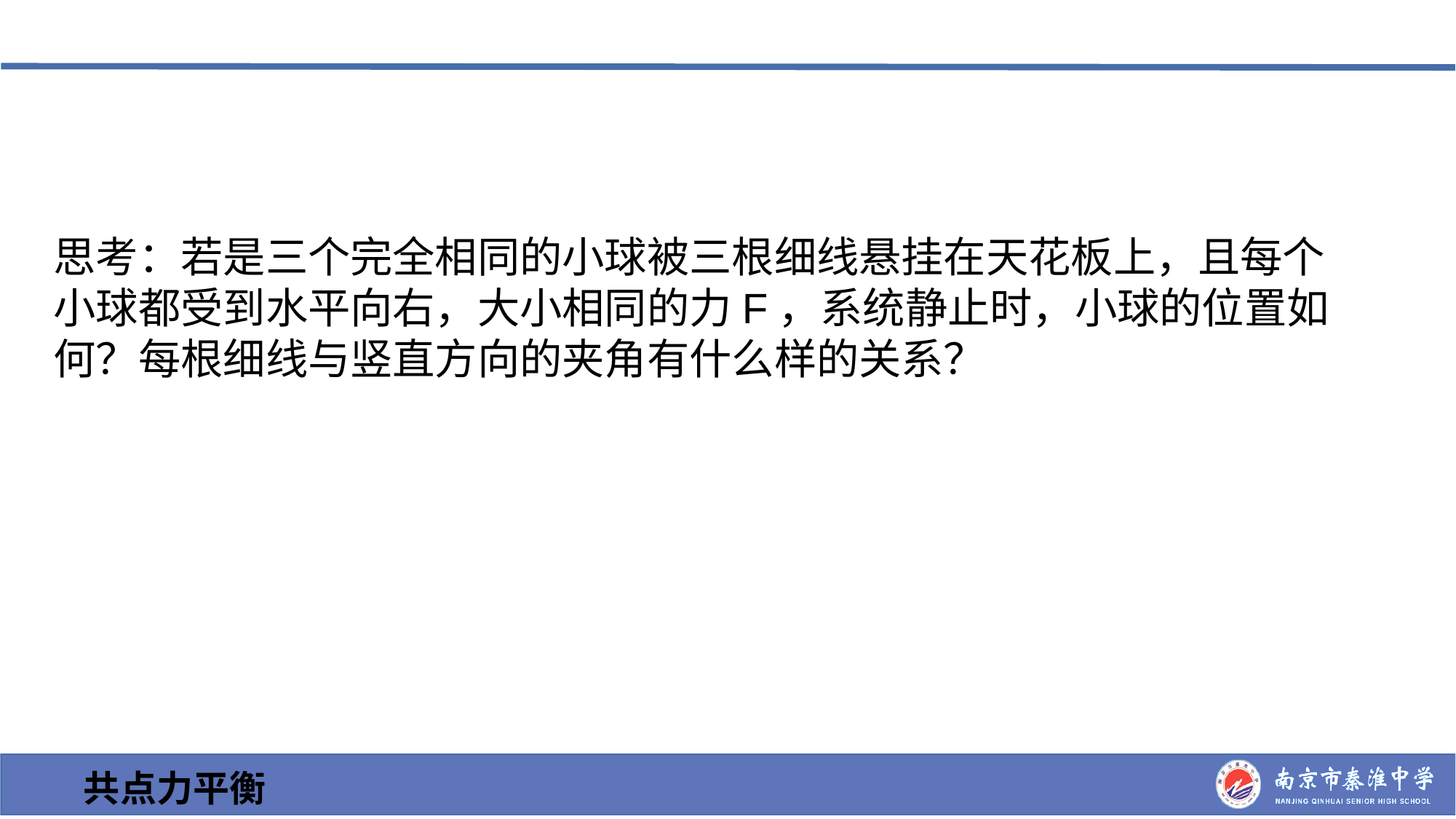

思考：若是三个完全相同的小球被三根细线悬挂在天花板上，且每个小球都受到水平向右，大小相同的力F，系统静止时，小球的位置如何？每根细线与竖直方向的夹角有什么样的关系？